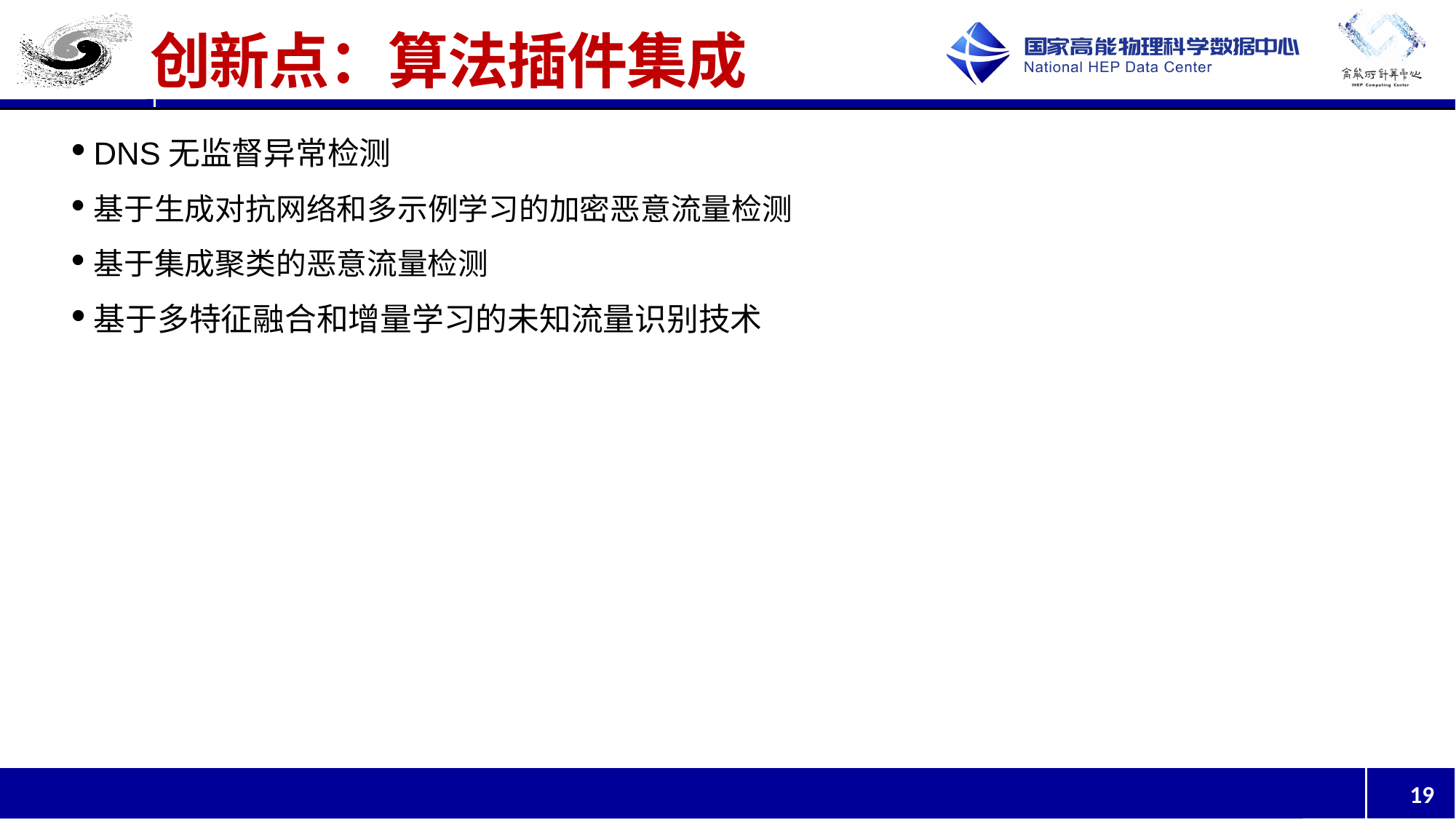

# 创新点：算法插件集成
DNS无监督异常检测
基于生成对抗网络和多示例学习的加密恶意流量检测
基于集成聚类的恶意流量检测
基于多特征融合和增量学习的未知流量识别技术